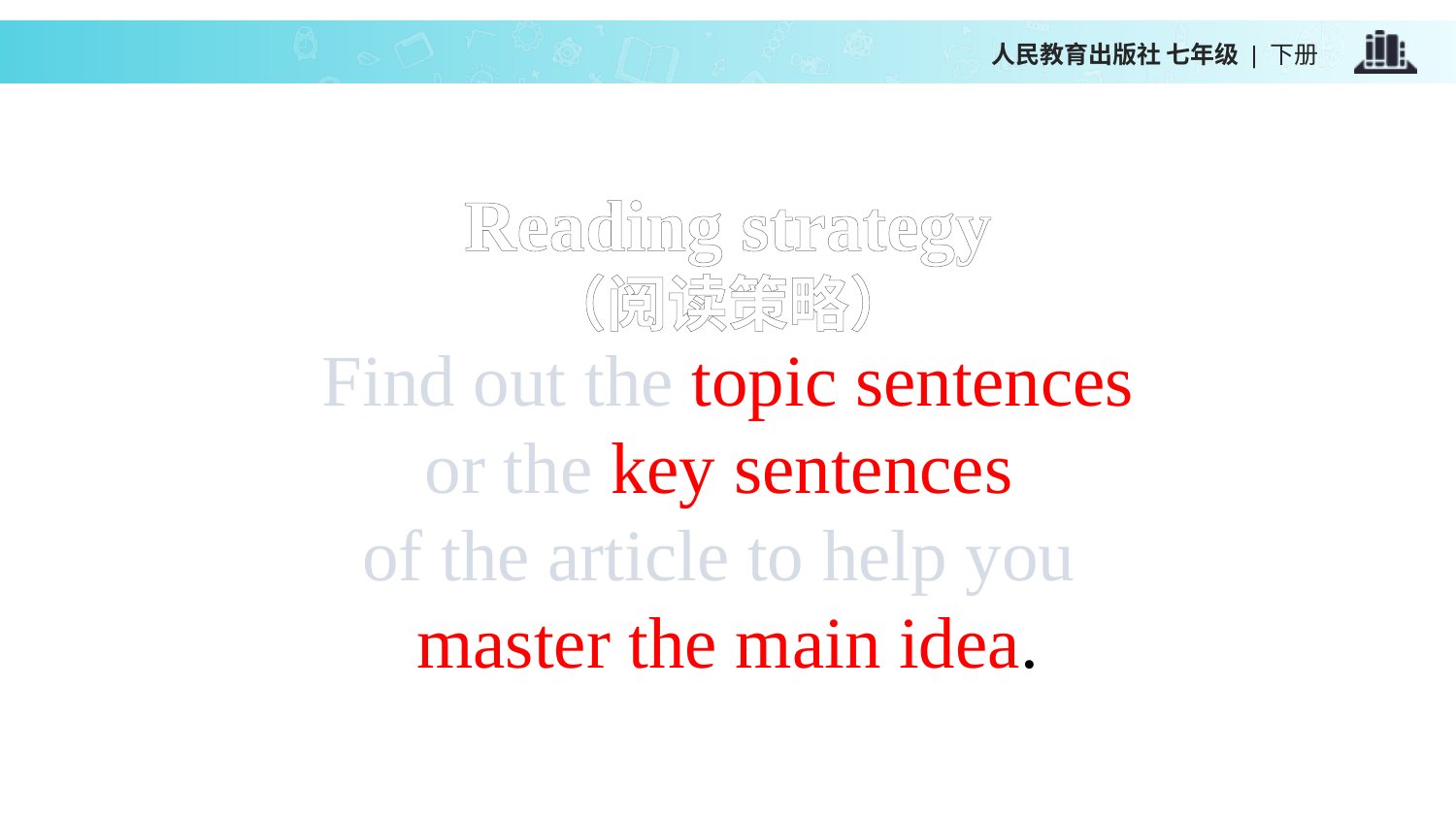

Reading strategy
（阅读策略）
Find out the topic sentences
or the key sentences
of the article to help you
master the main idea.